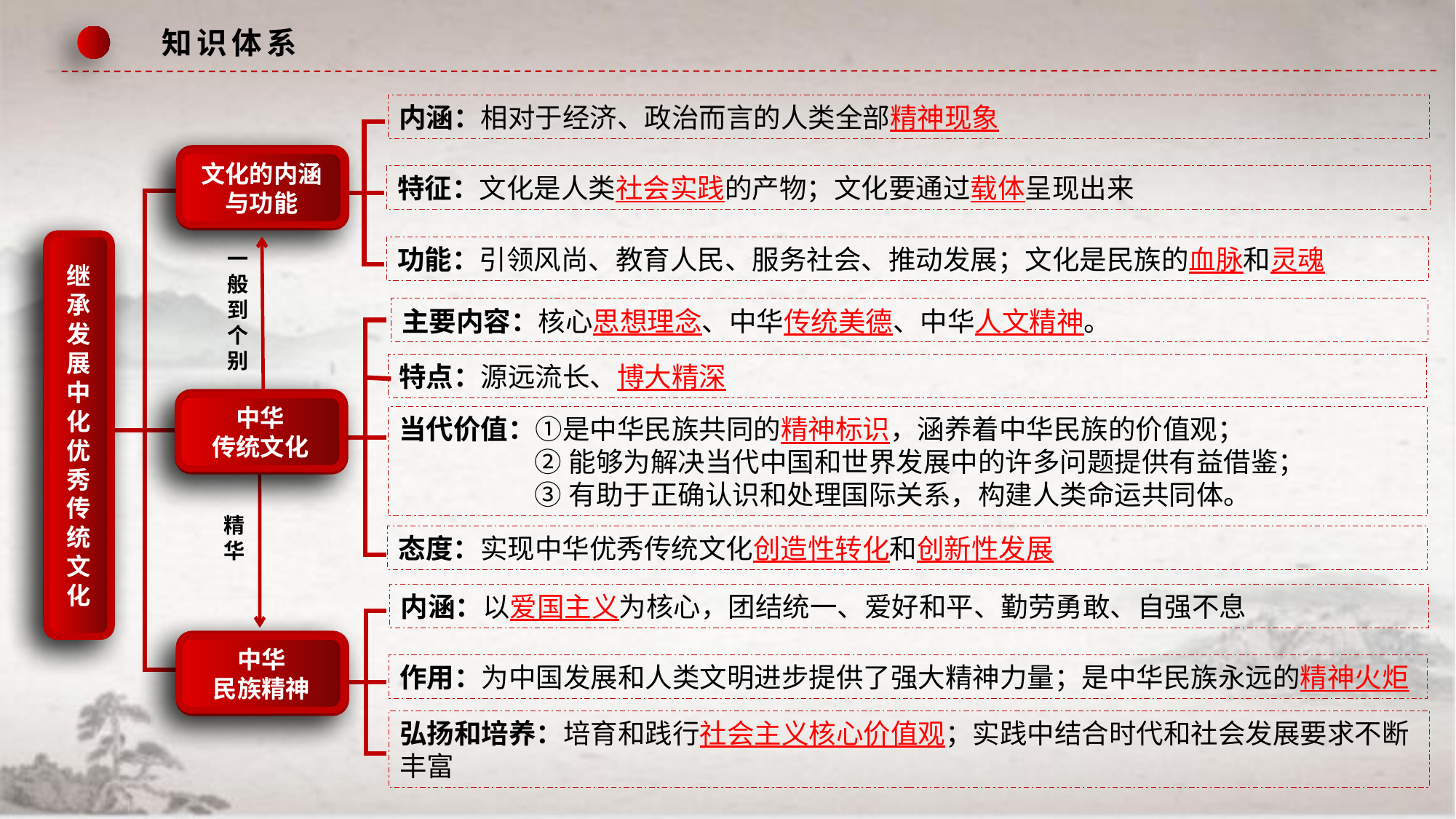

知识体系

内涵：相对于经济、政治而言的人类全部精神现象

文化的内涵与功能
特征：文化是人类社会实践的产物；文化要通过载体呈现出来

继承发展中化优秀传统文化
功能：引领风尚、教育人民、服务社会、推动发展；文化是民族的血脉和灵魂
一般到个别
主要内容：核心思想理念、中华传统美德、中华人文精神。
特点：源远流长、博大精深

中华
传统文化

当代价值：①是中华民族共同的精神标识，涵养着中华民族的价值观；
                      ②能够为解决当代中国和世界发展中的许多问题提供有益借鉴；
                      ③有助于正确认识和处理国际关系，构建人类命运共同体。

精华
态度：实现中华优秀传统文化创造性转化和创新性发展
内涵：以爱国主义为核心，团结统一、爱好和平、勤劳勇敢、自强不息

中华
民族精神
作用：为中国发展和人类文明进步提供了强大精神力量；是中华民族永远的精神火炬

弘扬和培养：培育和践行社会主义核心价值观；实践中结合时代和社会发展要求不断丰富